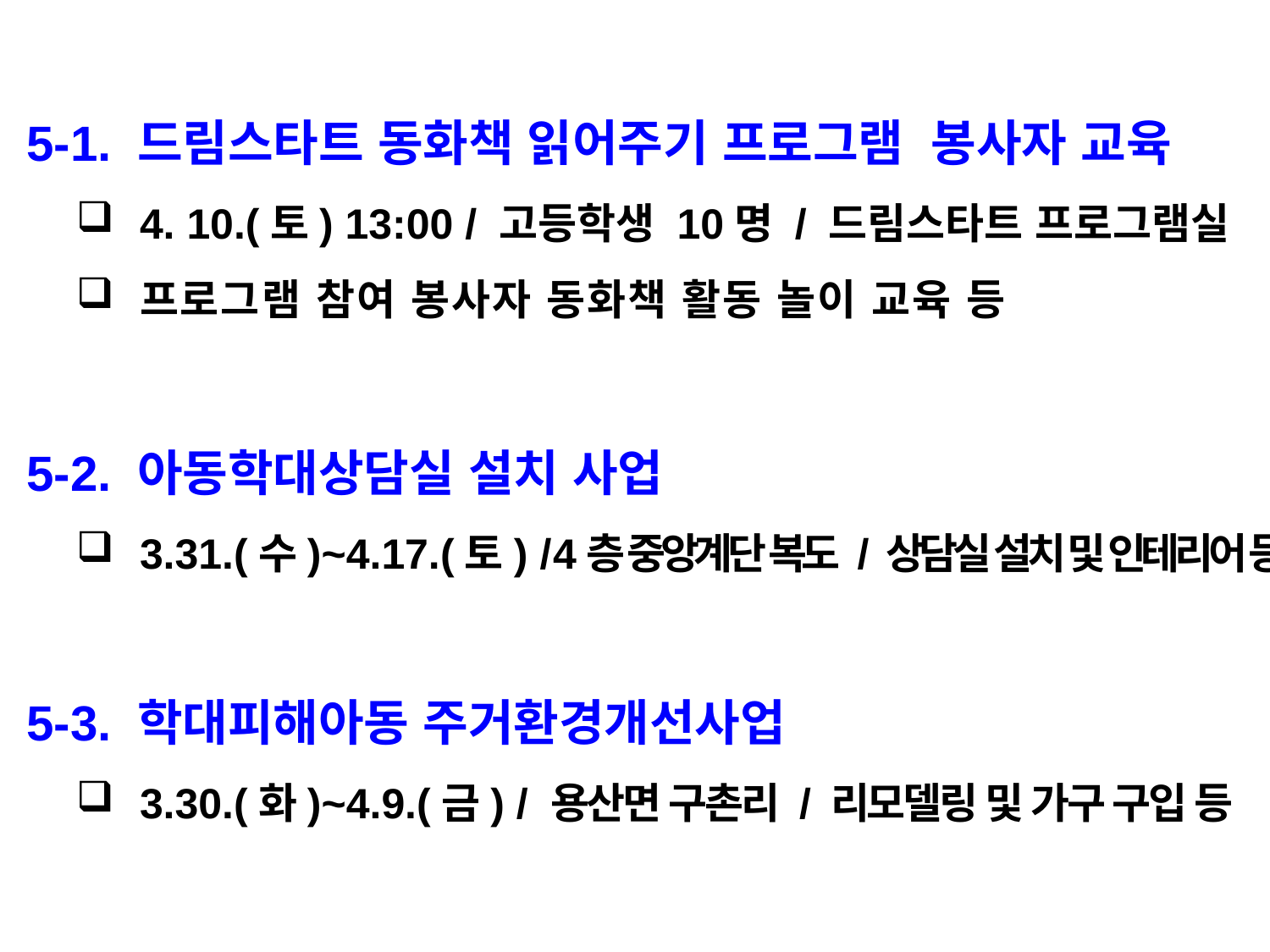

5-1. 드림스타트 동화책 읽어주기 프로그램  봉사자 교육
4. 10.(토) 13:00 / 고등학생 10명 / 드림스타트 프로그램실
프로그램 참여 봉사자 동화책 활동 놀이 교육 등

 5-2. 아동학대상담실 설치 사업
3.31.(수)~4.17.(토) / 4층 중앙계단 복도 / 상담실 설치 및 인테리어 등
 5-3. 학대피해아동 주거환경개선사업
3.30.(화)~4.9.(금) / 용산면 구촌리 / 리모델링 및 가구 구입 등